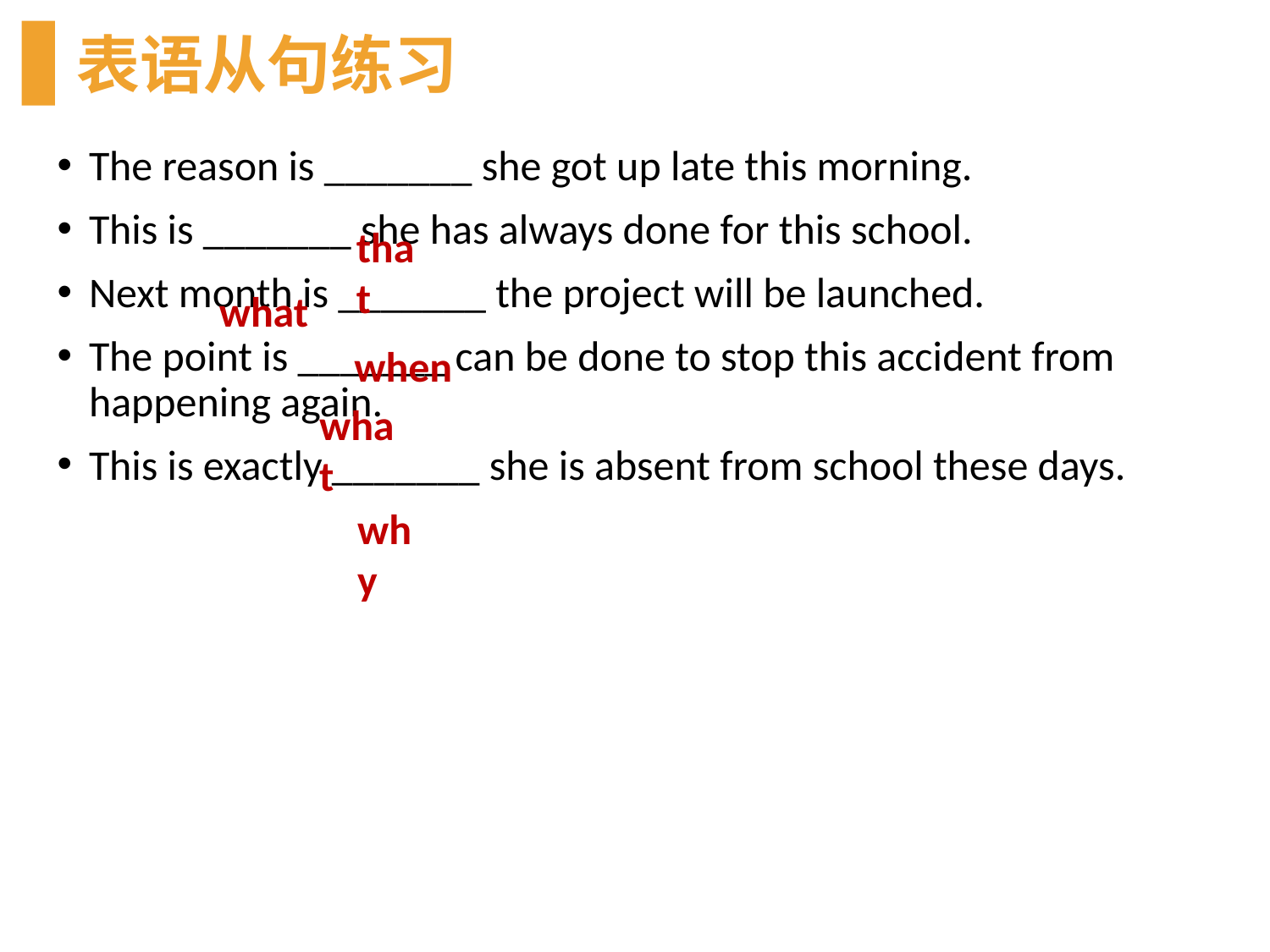

# 表语从句练习
The reason is _______ she got up late this morning.
This is _______ she has always done for this school.
Next month is _______ the project will be launched.
The point is _______ can be done to stop this accident from happening again.
This is exactly _______ she is absent from school these days.
that
what
when
what
why